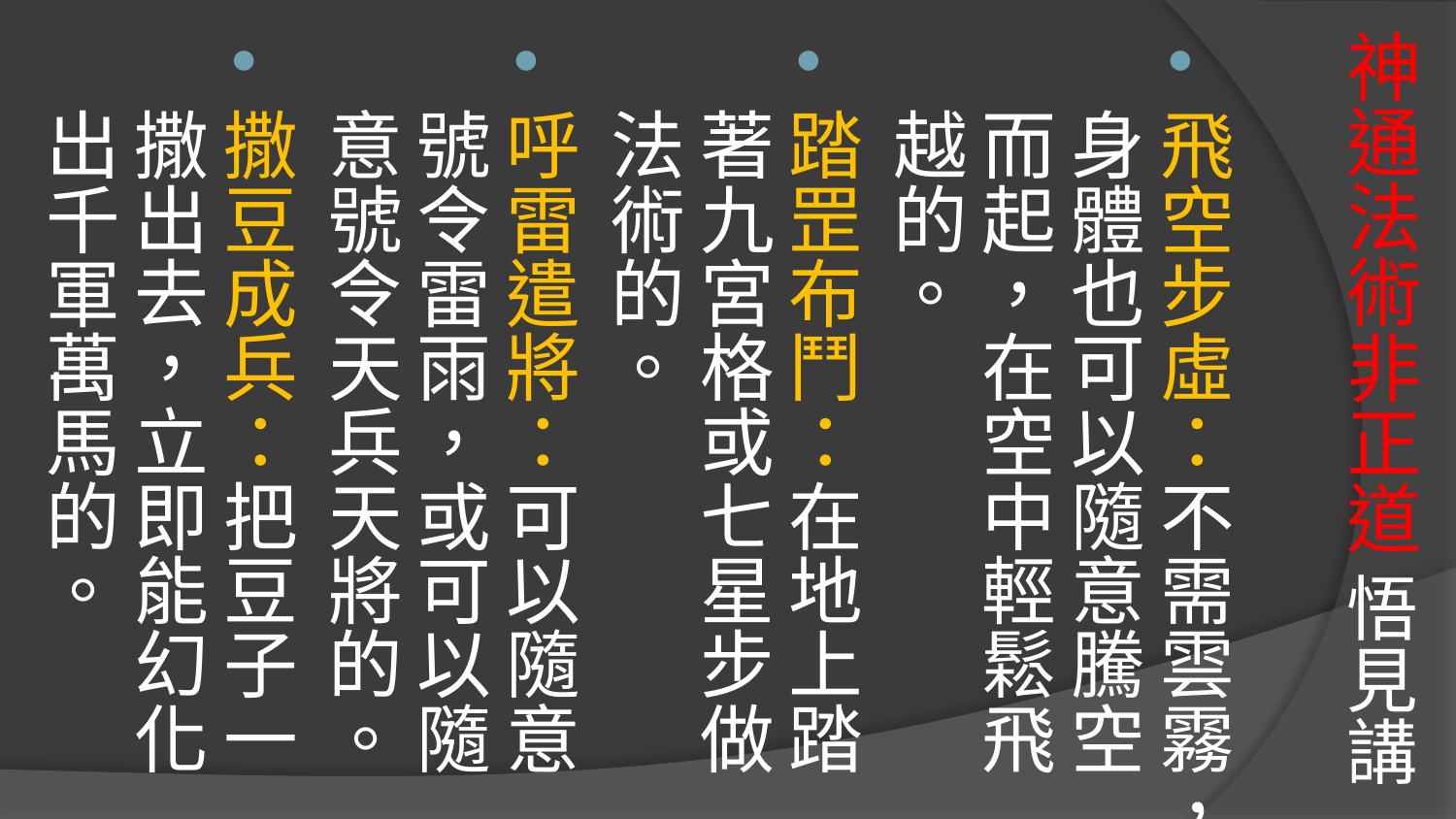

# 神通法術非正道 悟見講
飛空步虛：不需雲霧，身體也可以隨意騰空而起，在空中輕鬆飛越的。
踏罡布鬥：在地上踏著九宮格或七星步做法術的。
呼雷遣將：可以隨意號令雷雨，或可以隨意號令天兵天將的。
撒豆成兵：把豆子一撒出去，立即能幻化出千軍萬馬的。